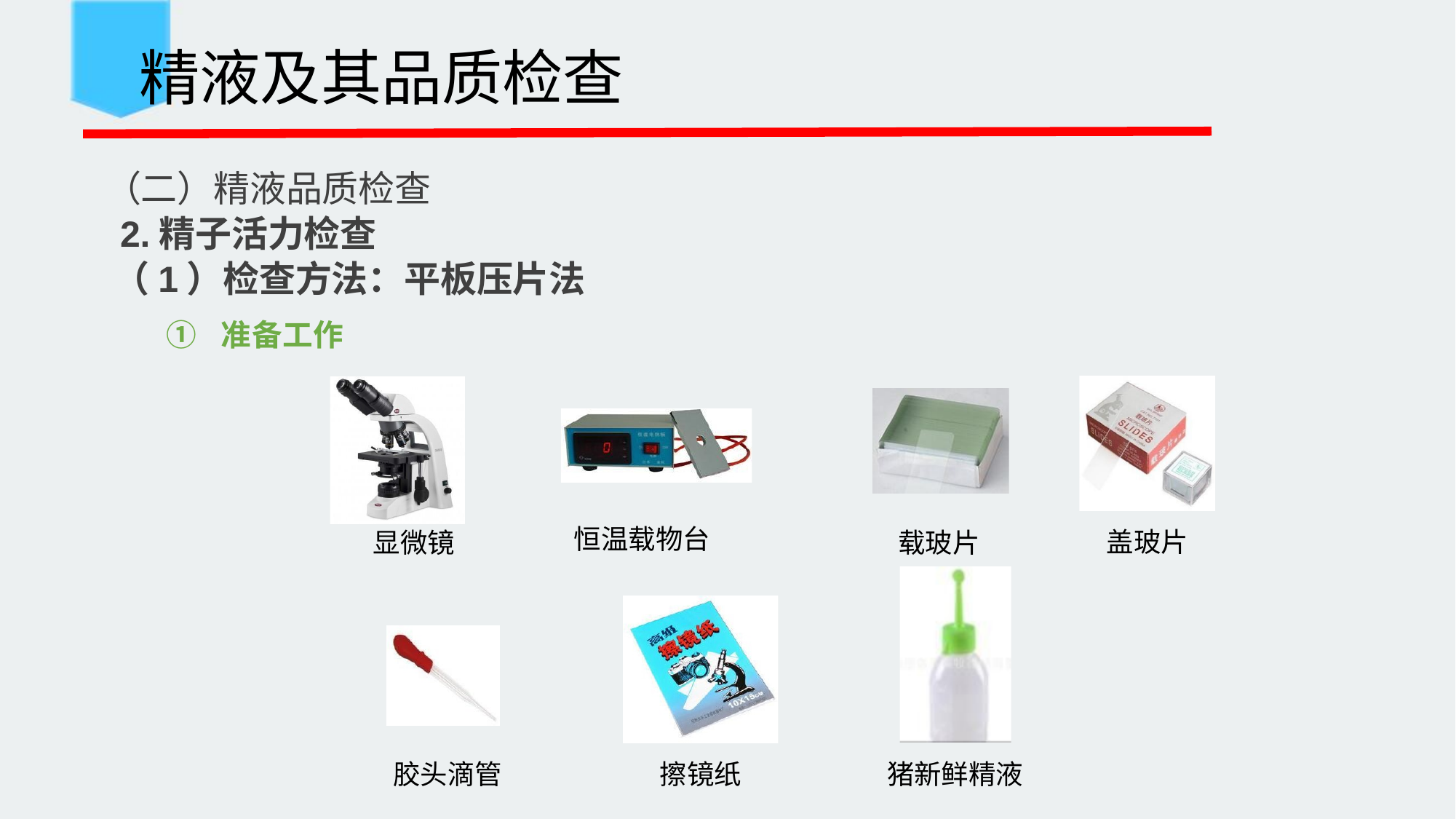

精液及其品质检查
  （二）精液品质检查
    2.精子活力检查
   （1）检查方法：平板压片法

准备工作

恒温载物台
盖玻片
显微镜
载玻片

胶头滴管
擦镜纸
猪新鲜精液